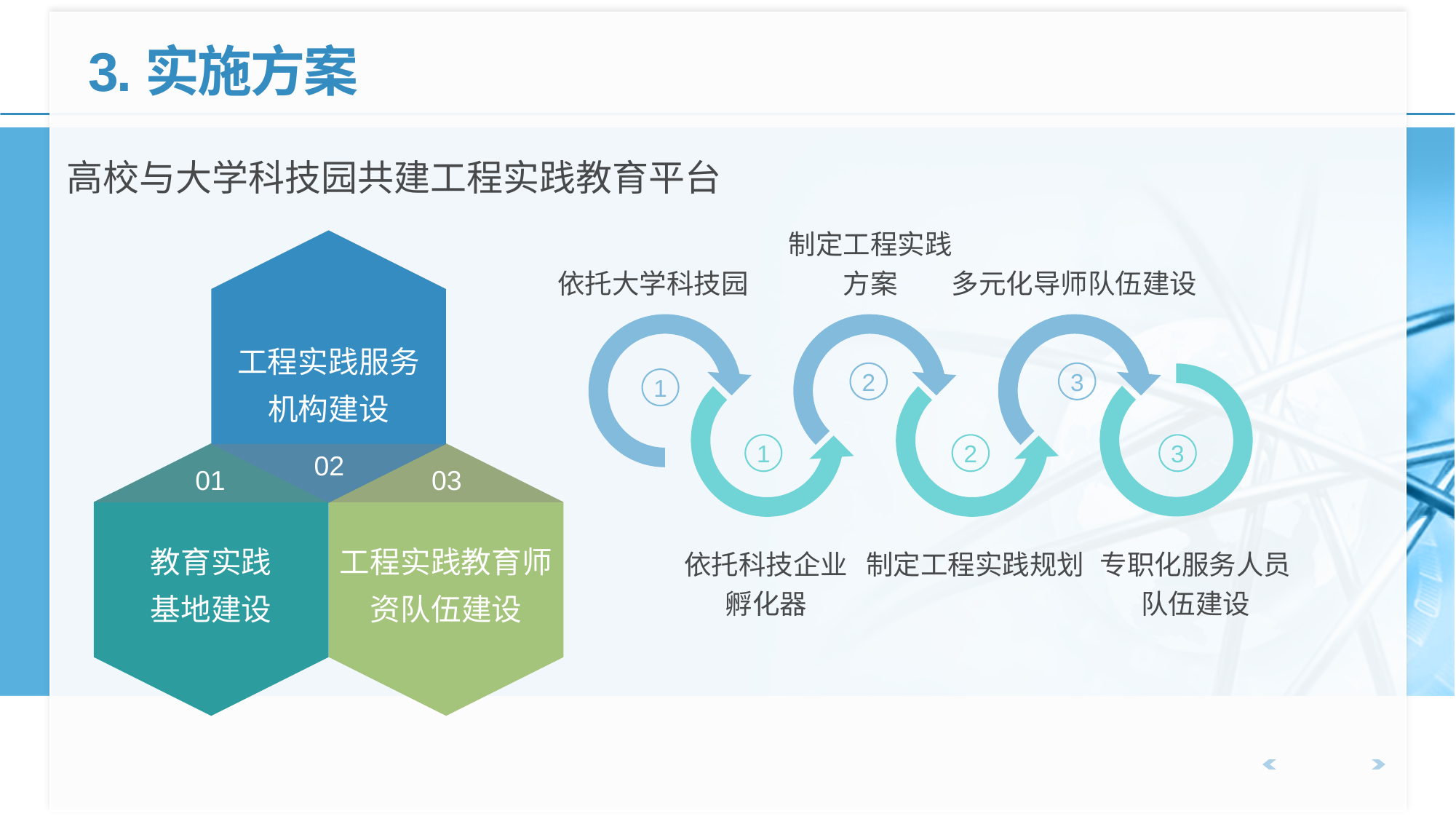

3.实施方案
高校与大学科技园共建工程实践教育平台
依托大学科技园
制定工程实践方案
多元化导师队伍建设
工程实践服务
机构建设

2
3

1

1
2
3
教育实践
基地建设
01
02
工程实践教育师资队伍建设
03
依托科技企业孵化器
制定工程实践规划
专职化服务人员队伍建设